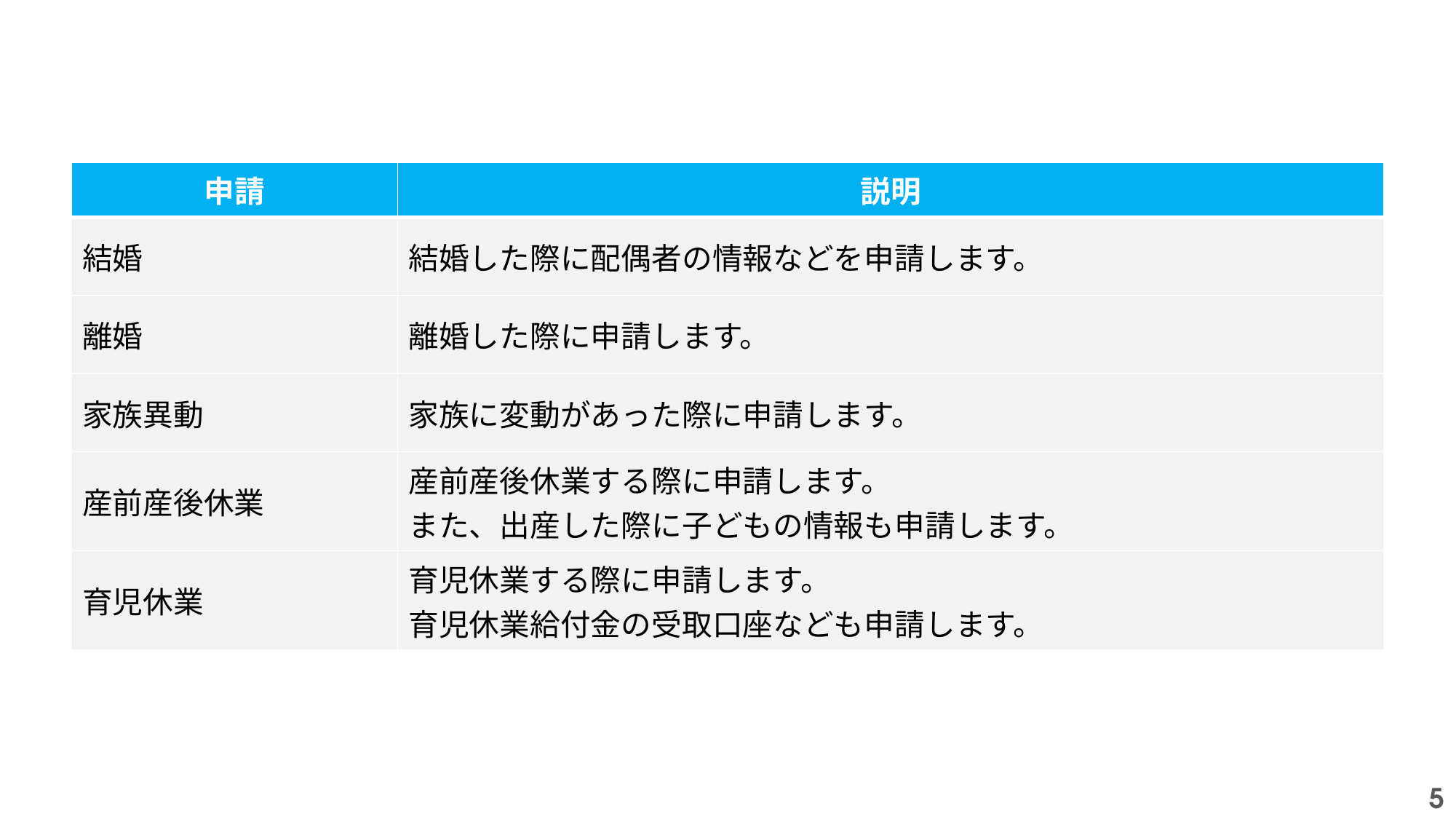

| 申請 | 説明 |
| --- | --- |
| 結婚 | 結婚した際に配偶者の情報などを申請します。 |
| 離婚 | 離婚した際に申請します。 |
| 家族異動 | 家族に変動があった際に申請します。 |
| 産前産後休業 | 産前産後休業する際に申請します。 また、出産した際に子どもの情報も申請します。 |
| 育児休業 | 育児休業する際に申請します。 育児休業給付金の受取口座なども申請します。 |
5